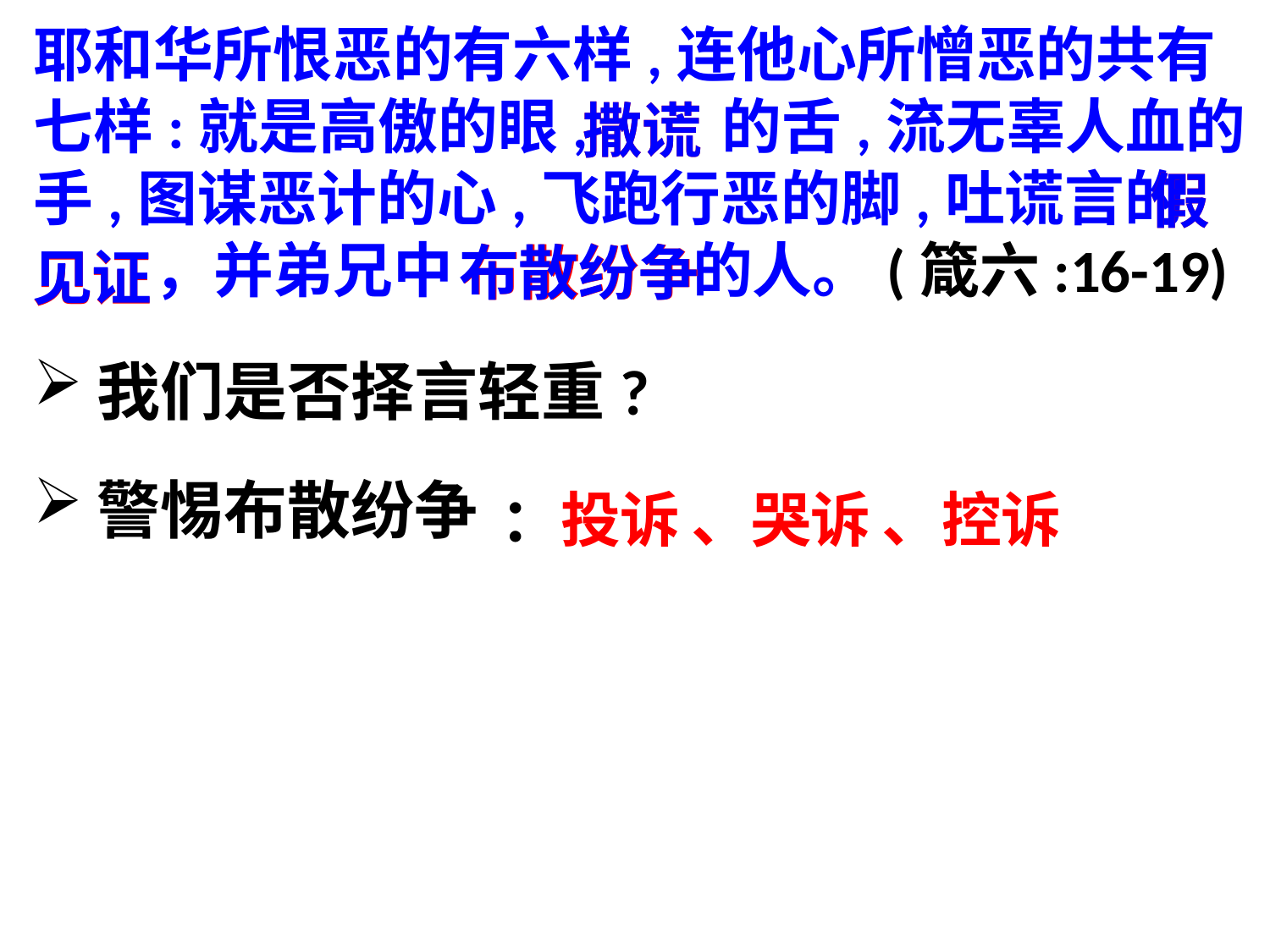

耶和华所恨恶的有六样,连他心所憎恶的共有七样:就是高傲的眼,撒谎的舌,流无辜人血的手,图谋恶计的心,飞跑行恶的脚,吐谎言的假见证，并弟兄中布散纷争的人。(箴六:16-19)

我们是否择言轻重?

警惕布散纷争
撒谎
撒谎
假
假
布散纷争
布散纷争
见证
见证
：投诉
、哭诉
、控诉